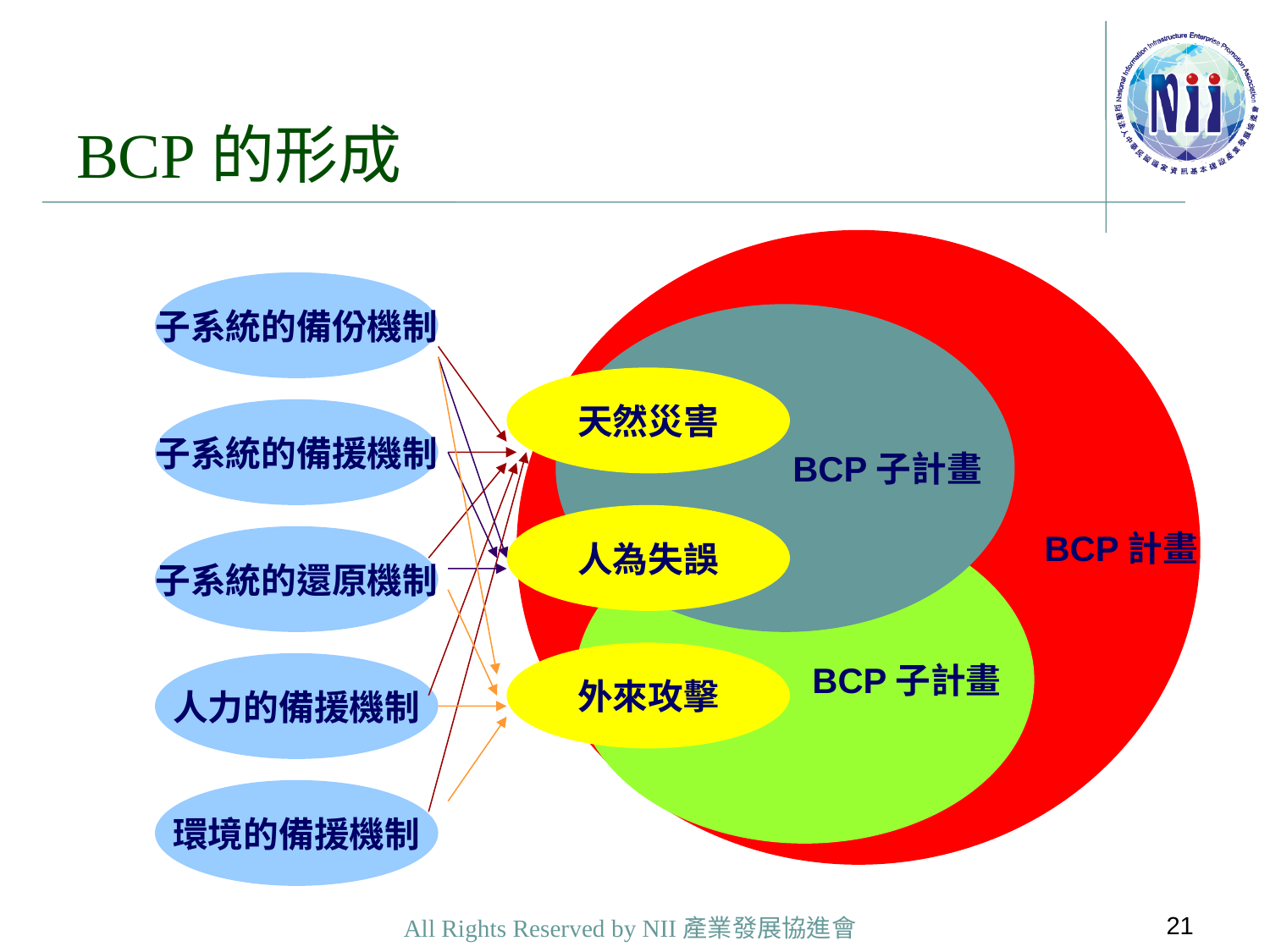

# BCP的形成
                                                      BCP計畫
                     BCP子計畫
天然災害
人為失誤
                     BCP子計畫
外來攻擊
子系統的備份機制

子系統的備援機制

子系統的還原機制

人力的備援機制

環境的備援機制
21
All Rights Reserved by NII產業發展協進會